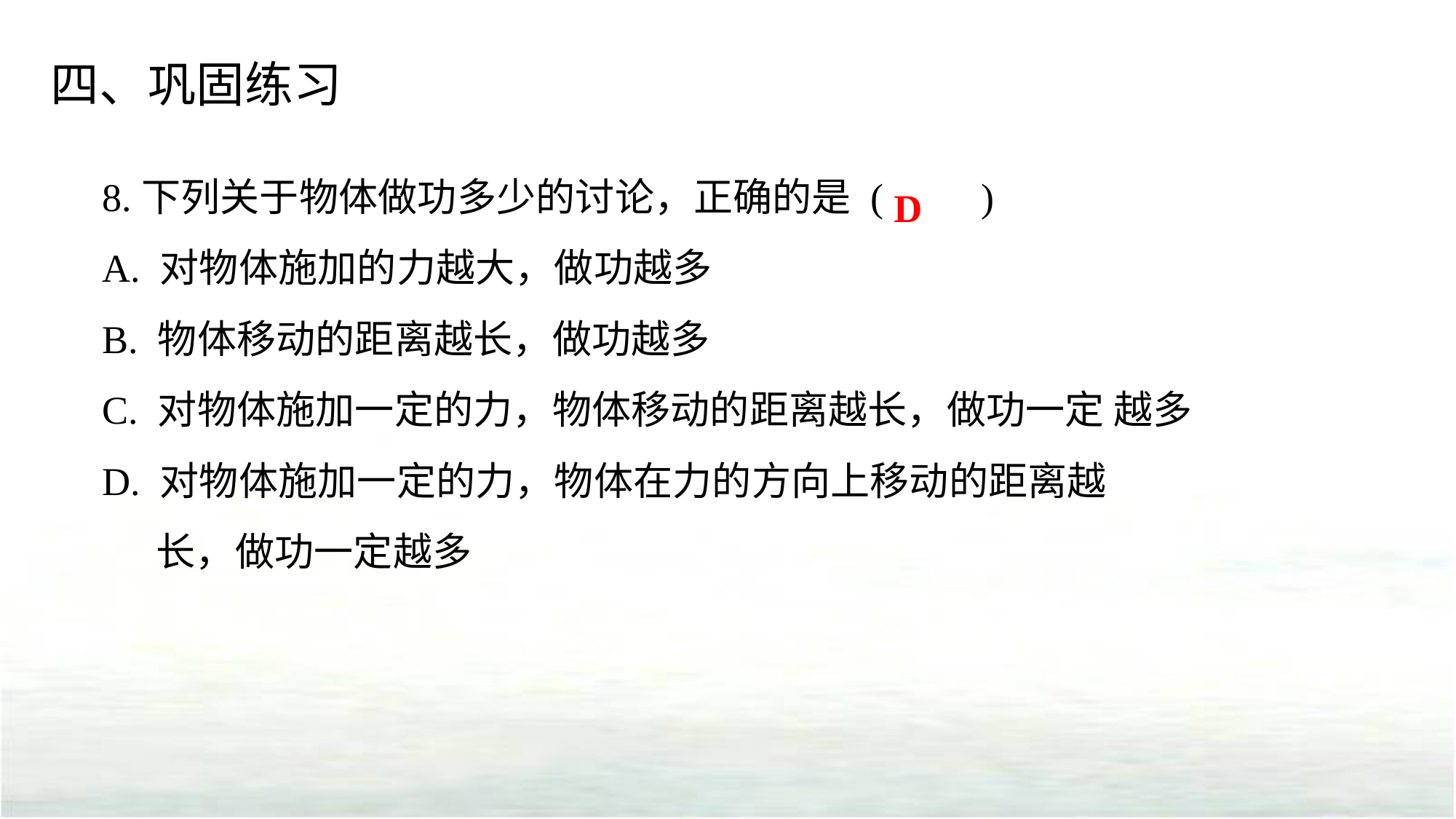

四、巩固练习
8.下列关于物体做功多少的讨论，正确的是 (　　)
A. 对物体施加的力越大，做功越多
B. 物体移动的距离越长，做功越多
C. 对物体施加一定的力，物体移动的距离越长，做功一定 越多
D. 对物体施加一定的力，物体在力的方向上移动的距离越
     长，做功一定越多
D